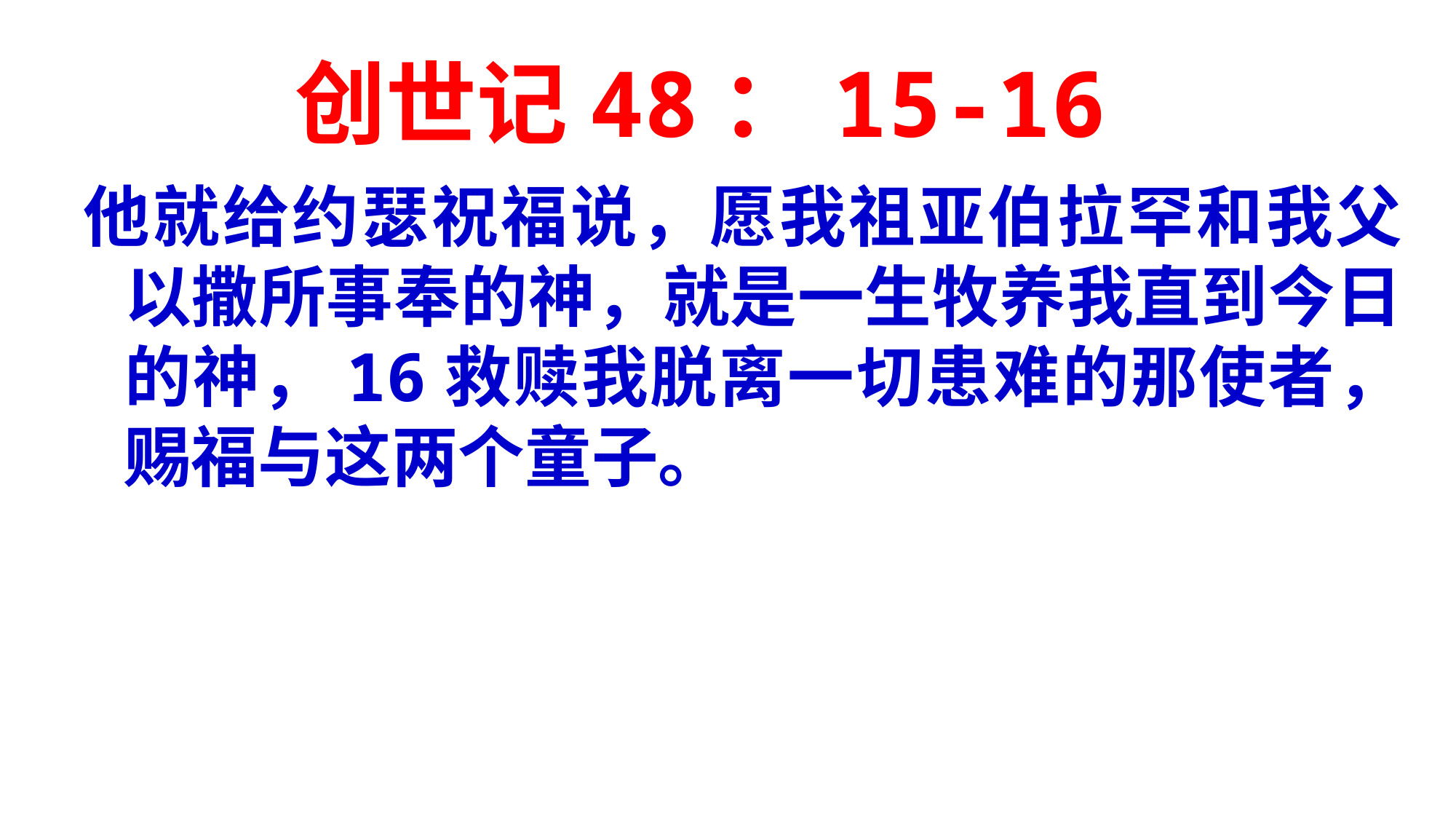

# 创世记48：15-16
他就给约瑟祝福说，愿我祖亚伯拉罕和我父以撒所事奉的神，就是一生牧养我直到今日的神，16救赎我脱离一切患难的那使者，赐福与这两个童子。